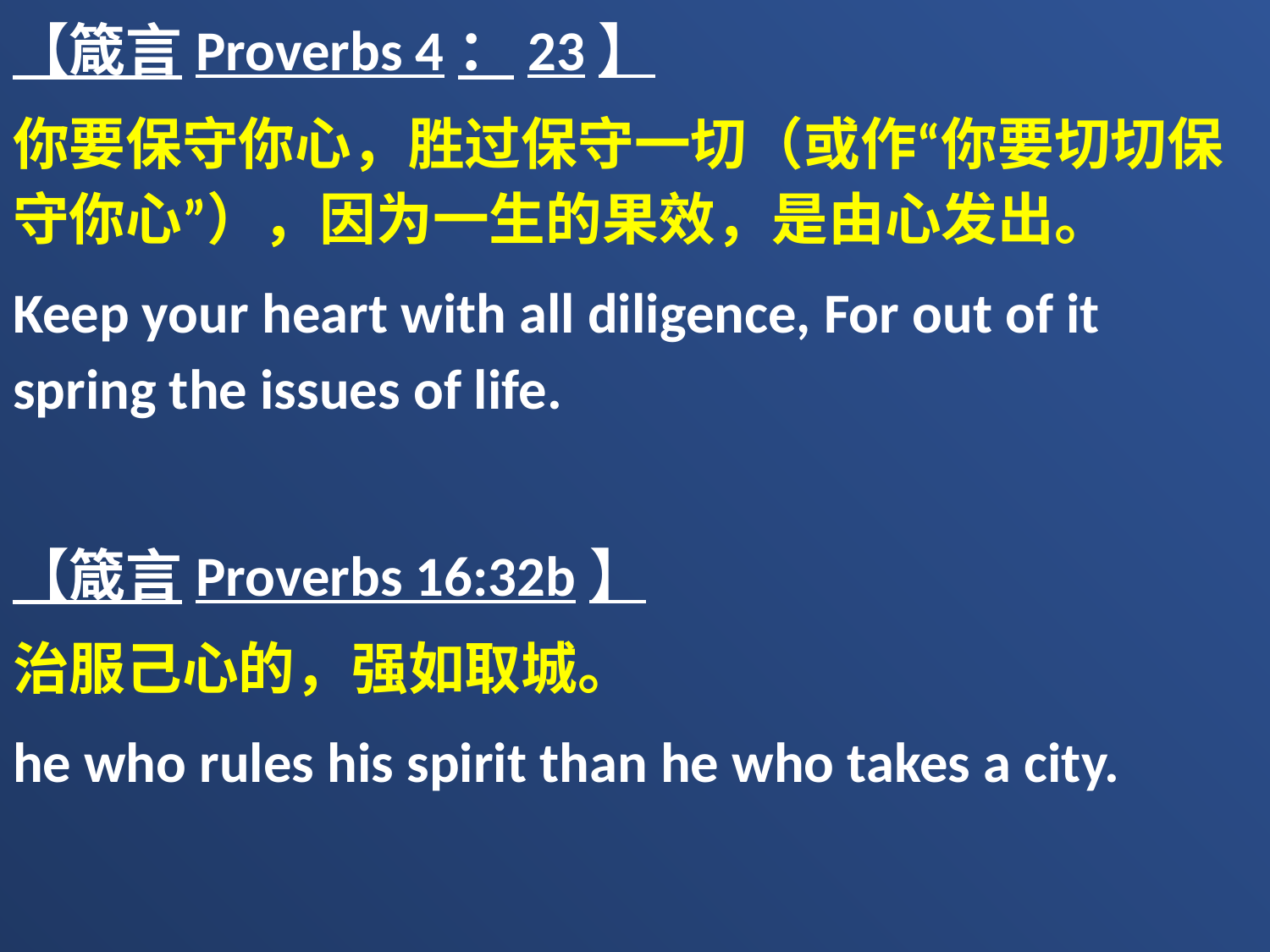

【箴言Proverbs 4：23】
你要保守你心，胜过保守一切（或作“你要切切保守你心”），因为一生的果效，是由心发出。
Keep your heart with all diligence, For out of it spring the issues of life.

【箴言Proverbs 16:32b】
治服己心的，强如取城。
he who rules his spirit than he who takes a city.